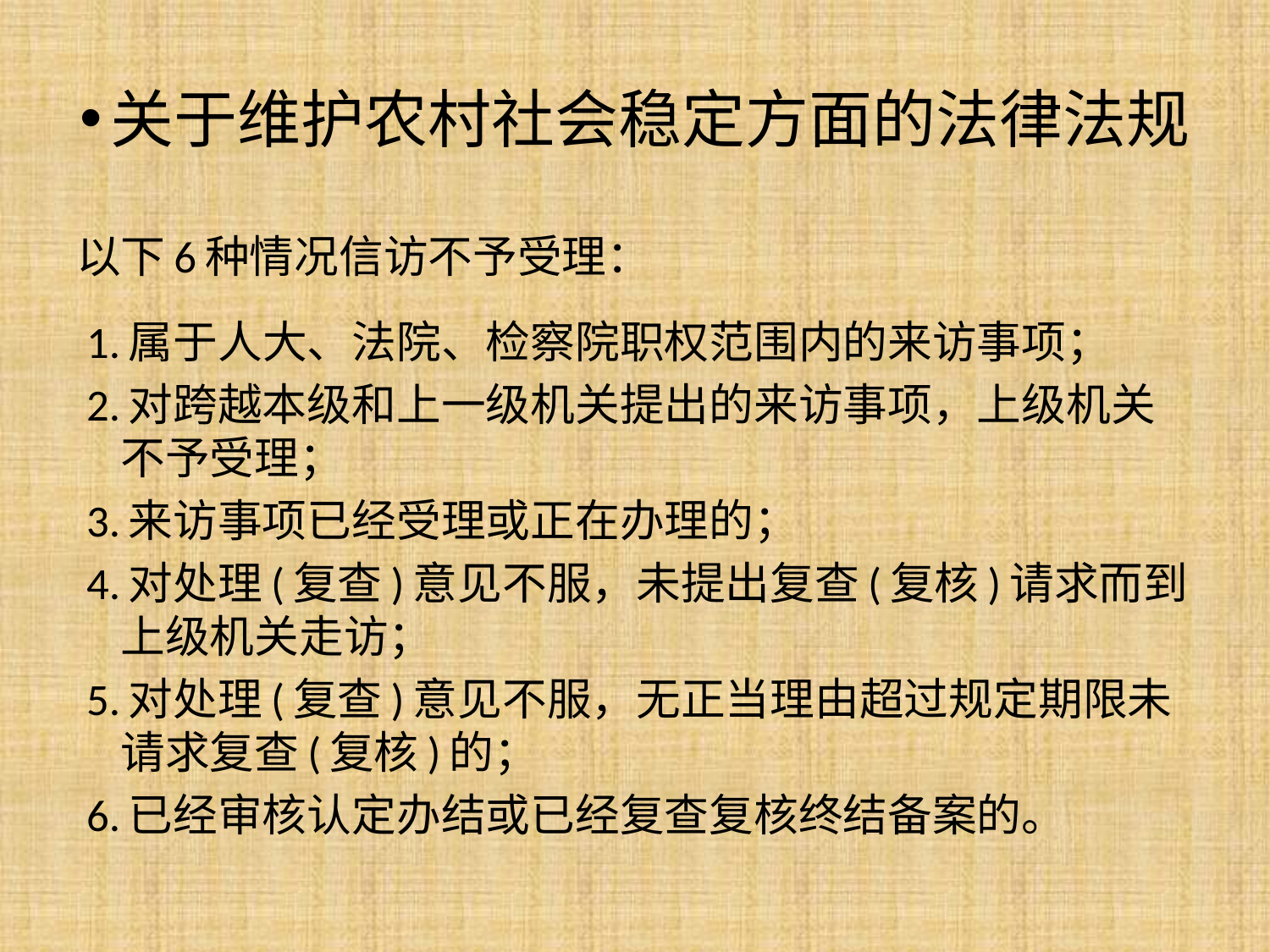

# 关于维护农村社会稳定方面的法律法规
以下6种情况信访不予受理：

 1.属于人大、法院、检察院职权范围内的来访事项；
 2.对跨越本级和上一级机关提出的来访事项，上级机关不予受理；
 3.来访事项已经受理或正在办理的；
 4.对处理(复查)意见不服，未提出复查(复核)请求而到上级机关走访；
 5.对处理(复查)意见不服，无正当理由超过规定期限未请求复查(复核)的；
 6.已经审核认定办结或已经复查复核终结备案的。